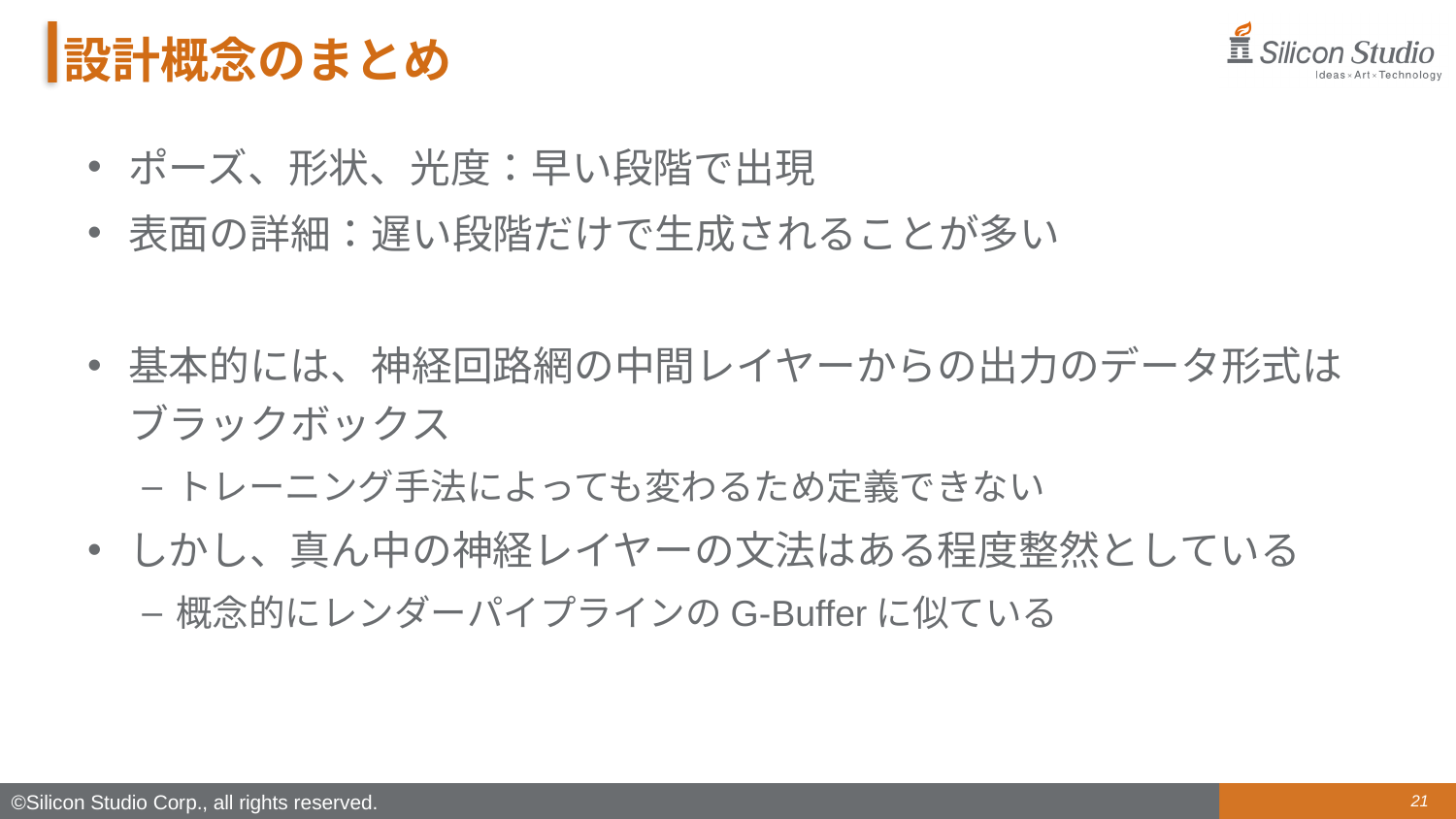

# 設計概念のまとめ
ポーズ、形状、光度：早い段階で出現
表面の詳細：遅い段階だけで生成されることが多い

基本的には、神経回路網の中間レイヤーからの出力のデータ形式はブラックボックス
トレーニング手法によっても変わるため定義できない
しかし、真ん中の神経レイヤーの文法はある程度整然としている
概念的にレンダーパイプラインのG-Bufferに似ている